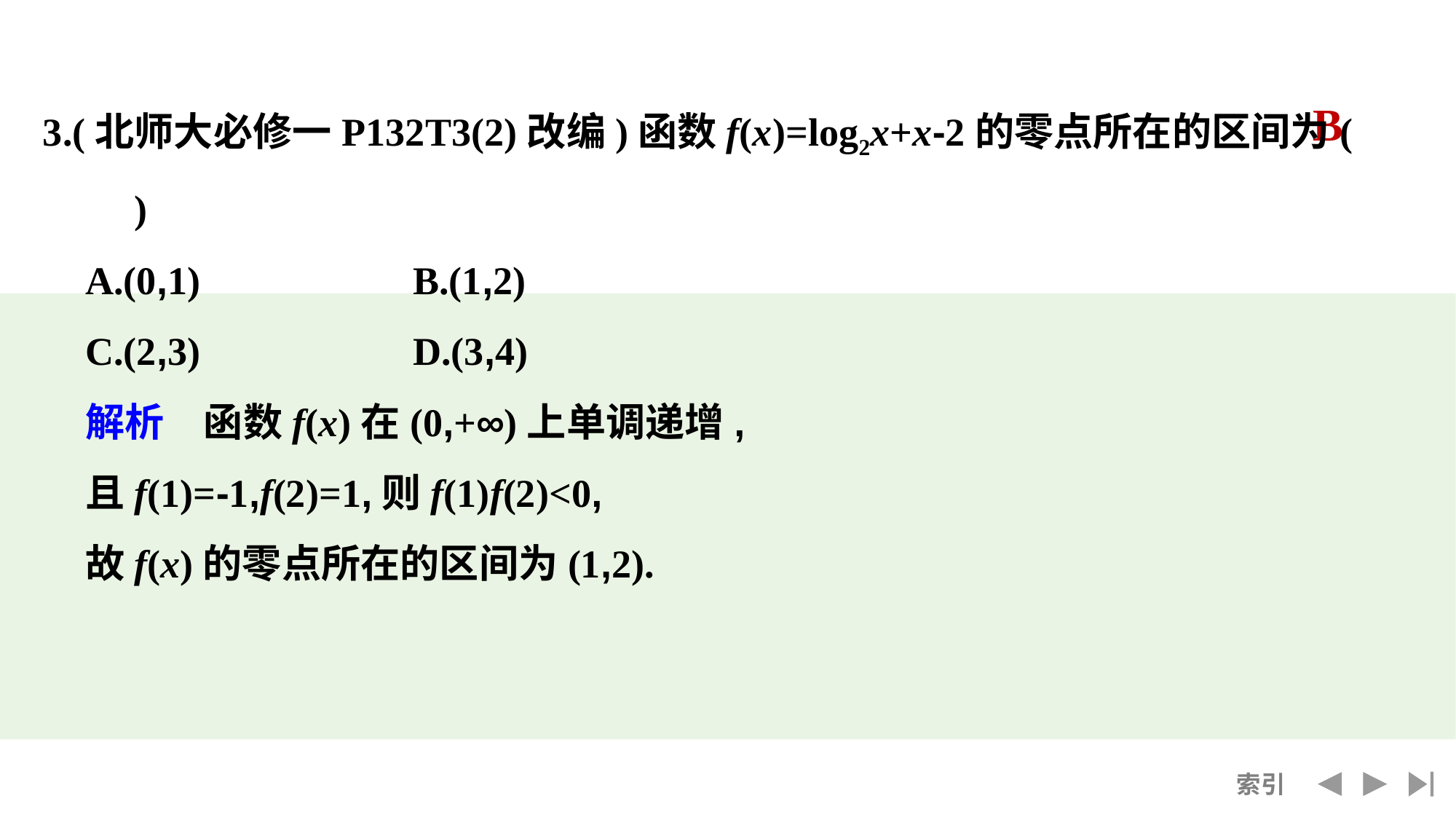

3.(北师大必修一P132T3(2)改编)函数f(x)=log2x+x-2的零点所在的区间为(　　)
	A.(0,1)		B.(1,2)
	C.(2,3)		D.(3,4)
	解析　函数f(x)在(0,+∞)上单调递增,
	且f(1)=-1,f(2)=1,则f(1)f(2)<0,
	故f(x)的零点所在的区间为(1,2).
B